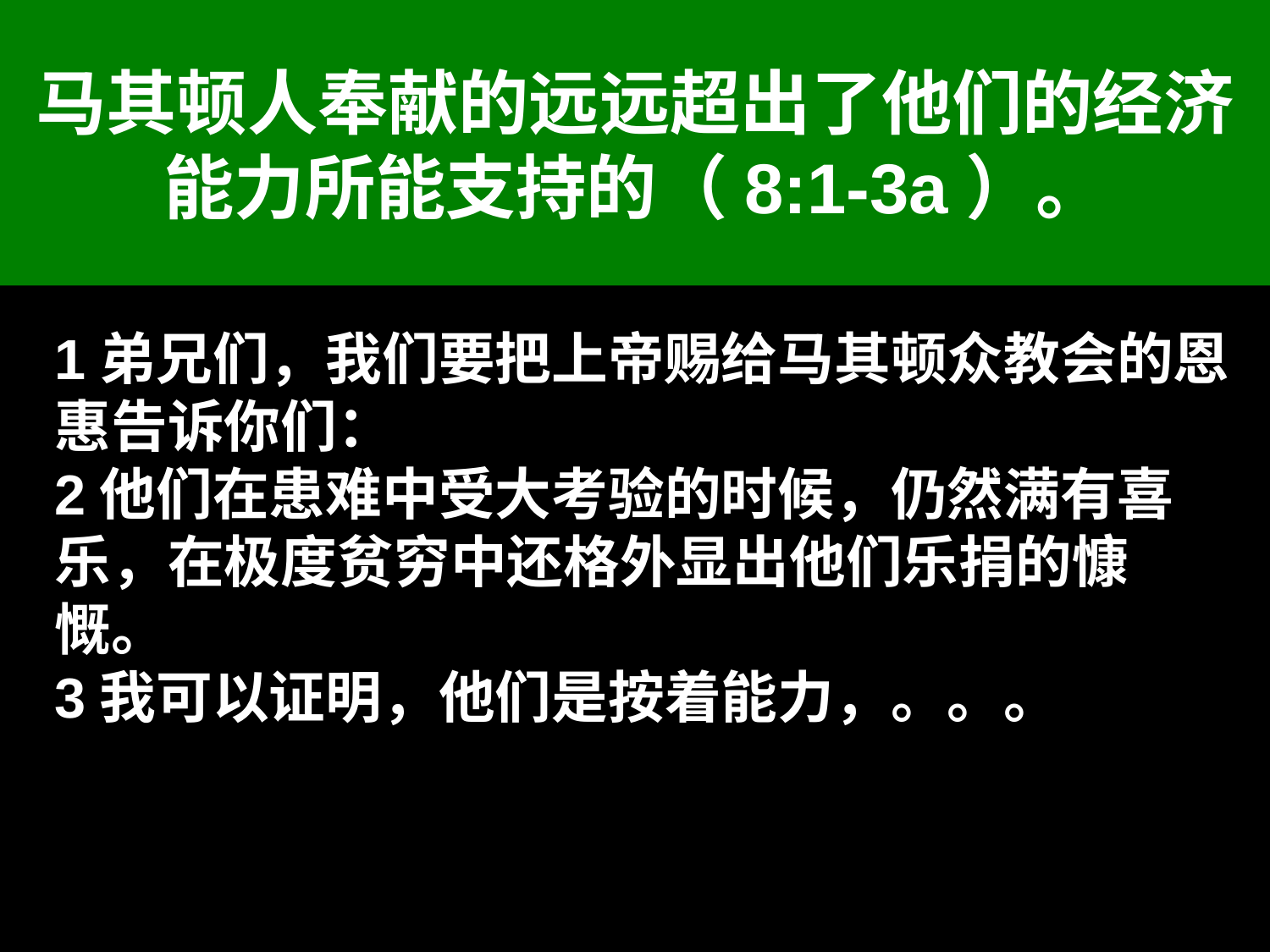

# 马其顿人奉献的远远超出了他们的经济能力所能支持的（8:1-3a）。
1弟兄们，我们要把上帝赐给马其顿众教会的恩惠告诉你们：
2他们在患难中受大考验的时候，仍然满有喜乐，在极度贫穷中还格外显出他们乐捐的慷慨。
3我可以证明，他们是按着能力，。。。